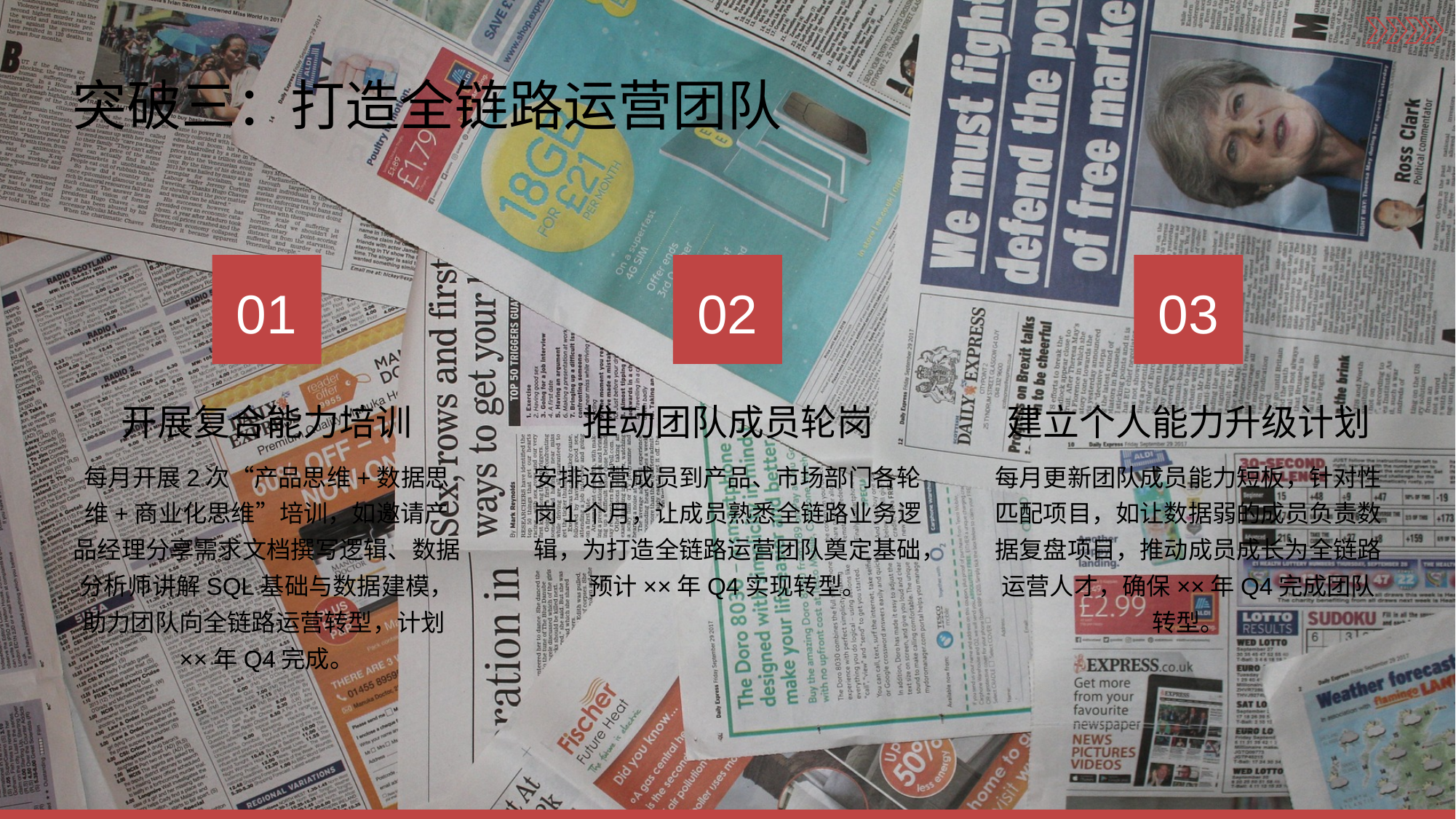

突破三：打造全链路运营团队

01
02
03
开展复合能力培训
推动团队成员轮岗
建立个人能力升级计划
每月开展2次“产品思维+数据思维+商业化思维”培训，如邀请产品经理分享需求文档撰写逻辑、数据分析师讲解SQL基础与数据建模，助力团队向全链路运营转型，计划××年Q4完成。
安排运营成员到产品、市场部门各轮岗1个月，让成员熟悉全链路业务逻辑，为打造全链路运营团队奠定基础，预计××年Q4实现转型。
每月更新团队成员能力短板，针对性匹配项目，如让数据弱的成员负责数据复盘项目，推动成员成长为全链路运营人才，确保××年Q4完成团队转型。